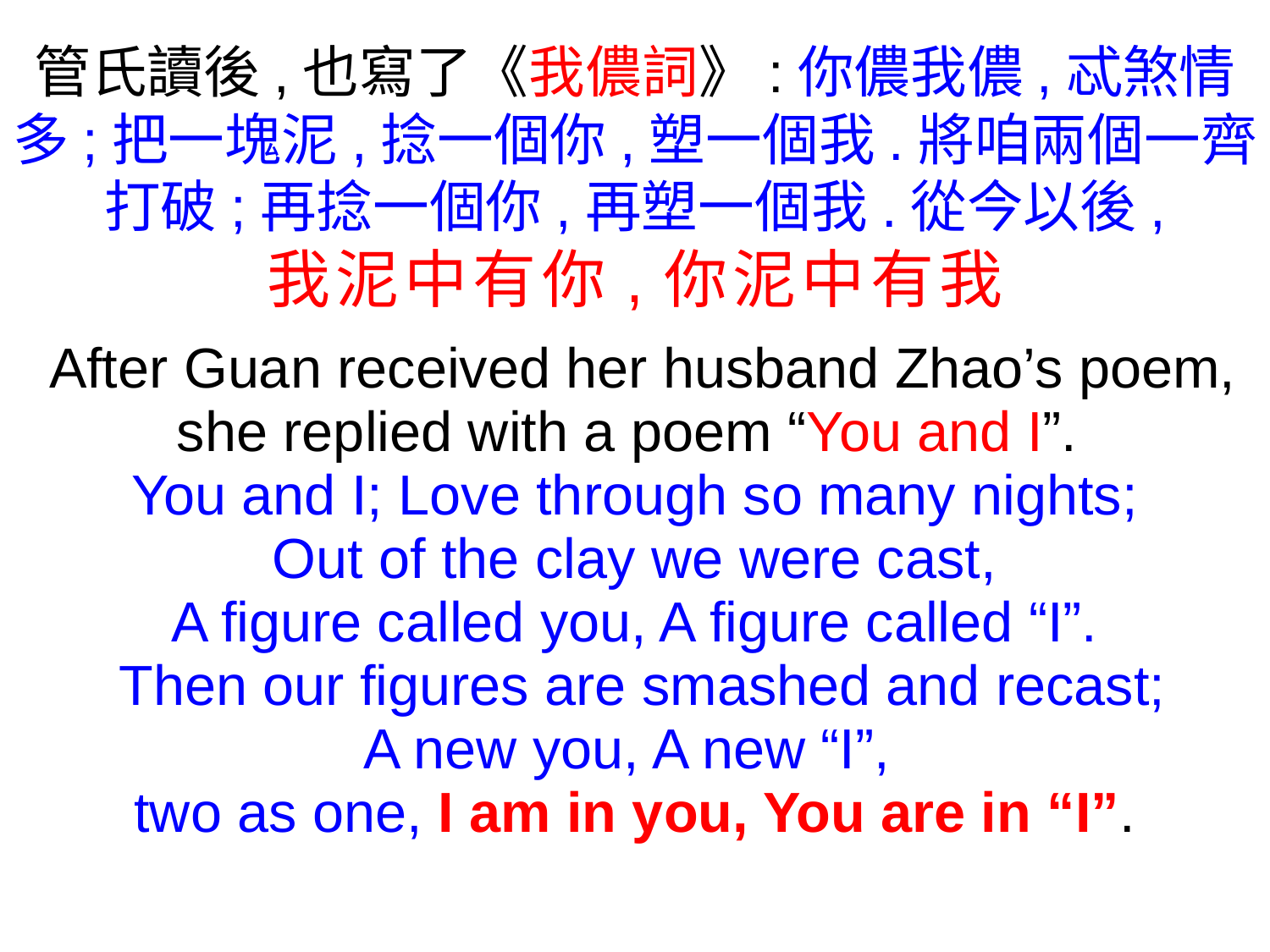

管氏讀後,也寫了《我儂詞》:你儂我儂,忒煞情多;把一塊泥,捻一個你,塑一個我.將咱兩個一齊打破;再捻一個你,再塑一個我.從今以後,
我泥中有你,你泥中有我
 After Guan received her husband Zhao’s poem, she replied with a poem “You and I”.
You and I; Love through so many nights;
Out of the clay we were cast,
A figure called you, A figure called “I”.
 Then our figures are smashed and recast;
A new you, A new “I”,
two as one, I am in you, You are in “I”.